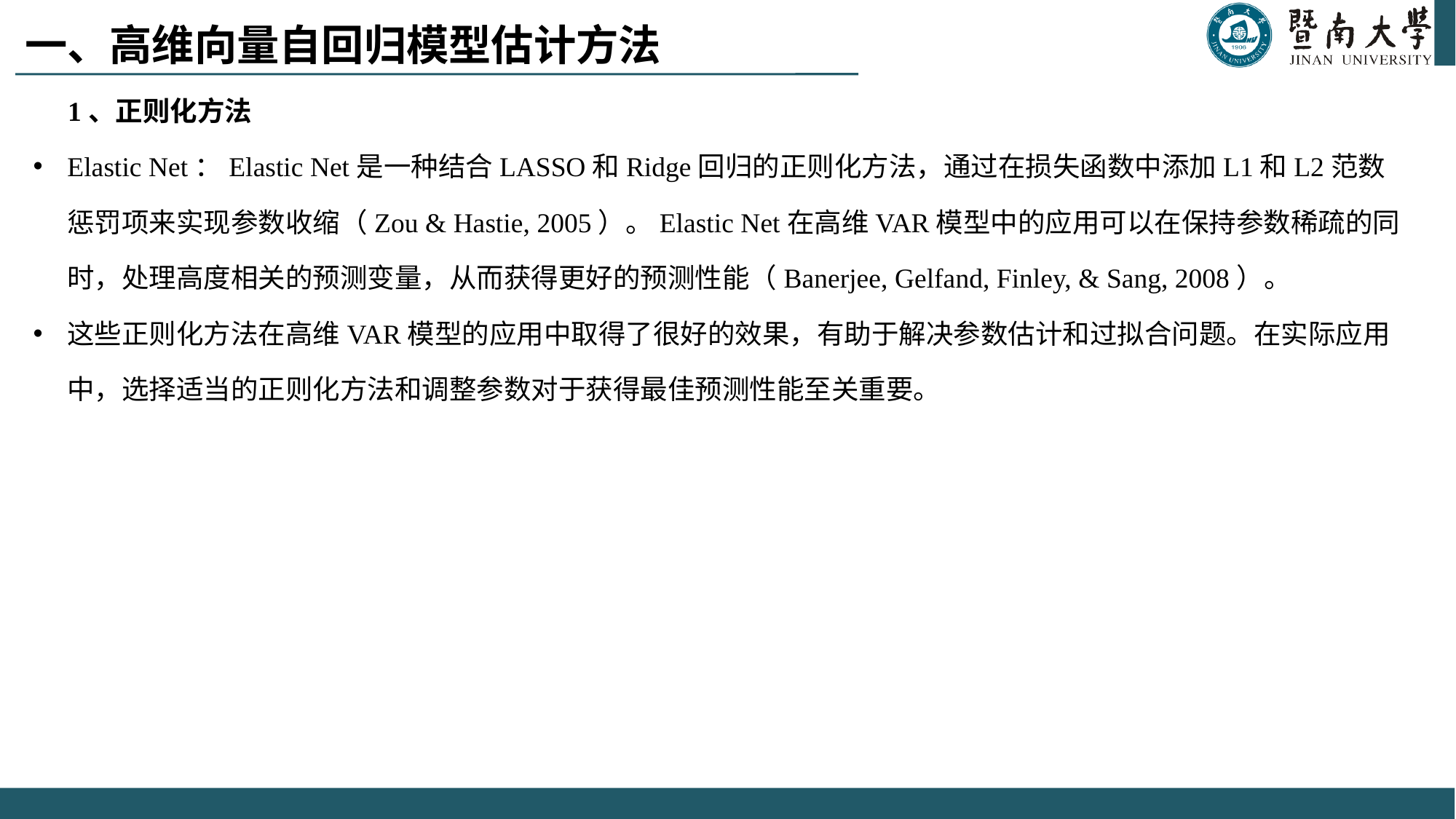

一、高维向量自回归模型估计方法
     1、正则化方法
Elastic Net：Elastic Net是一种结合LASSO和Ridge回归的正则化方法，通过在损失函数中添加L1和L2范数惩罚项来实现参数收缩（Zou & Hastie, 2005）。Elastic Net在高维VAR模型中的应用可以在保持参数稀疏的同时，处理高度相关的预测变量，从而获得更好的预测性能（Banerjee, Gelfand, Finley, & Sang, 2008）。
这些正则化方法在高维VAR模型的应用中取得了很好的效果，有助于解决参数估计和过拟合问题。在实际应用中，选择适当的正则化方法和调整参数对于获得最佳预测性能至关重要。